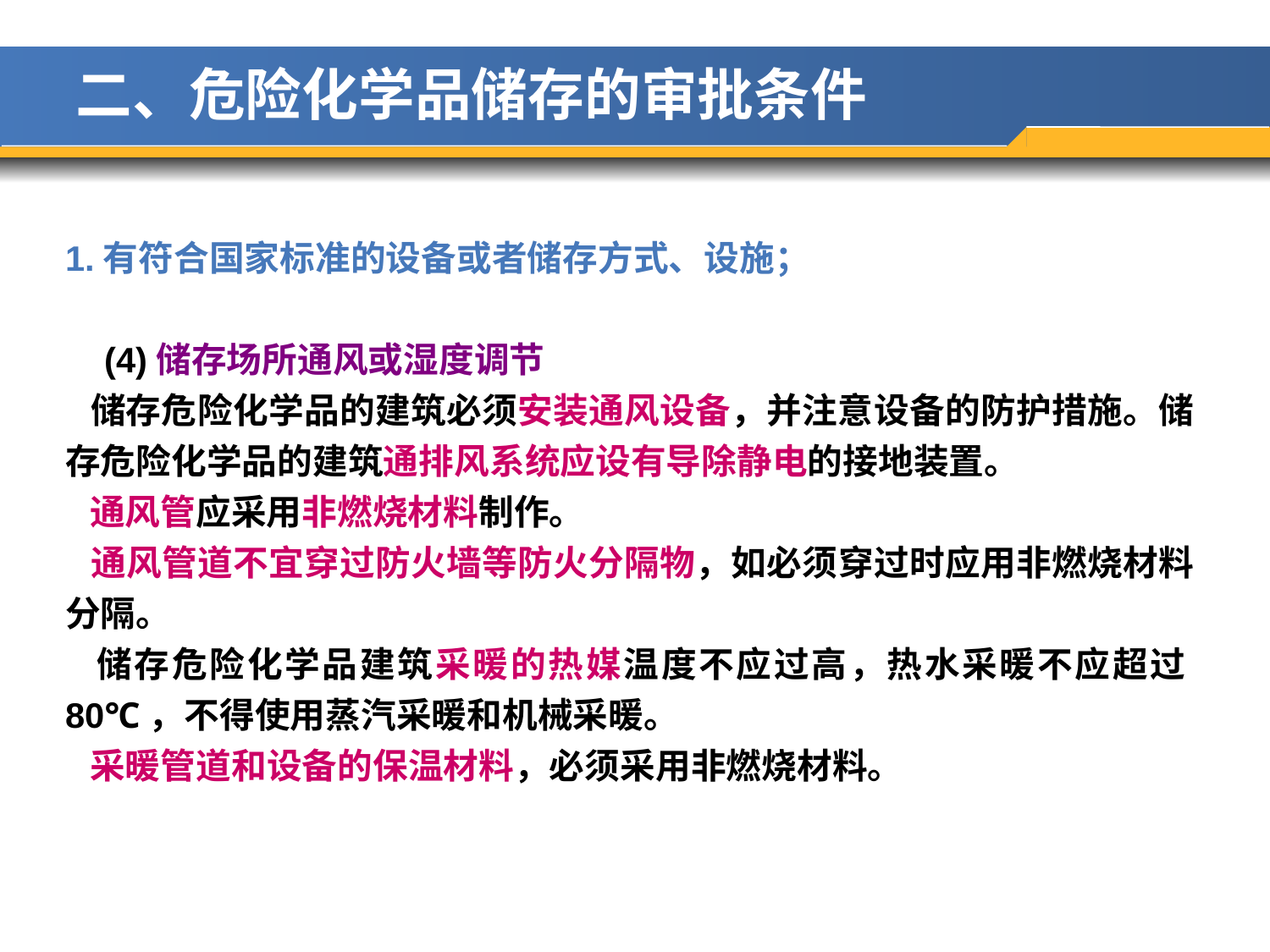

二、危险化学品储存的审批条件

1.有符合国家标准的设备或者储存方式、设施；

    (4)储存场所通风或湿度调节
  储存危险化学品的建筑必须安装通风设备，并注意设备的防护措施。储存危险化学品的建筑通排风系统应设有导除静电的接地装置。
  通风管应采用非燃烧材料制作。
  通风管道不宜穿过防火墙等防火分隔物，如必须穿过时应用非燃烧材料分隔。
  储存危险化学品建筑采暖的热媒温度不应过高，热水采暖不应超过80℃，不得使用蒸汽采暖和机械采暖。
  采暖管道和设备的保温材料，必须采用非燃烧材料。